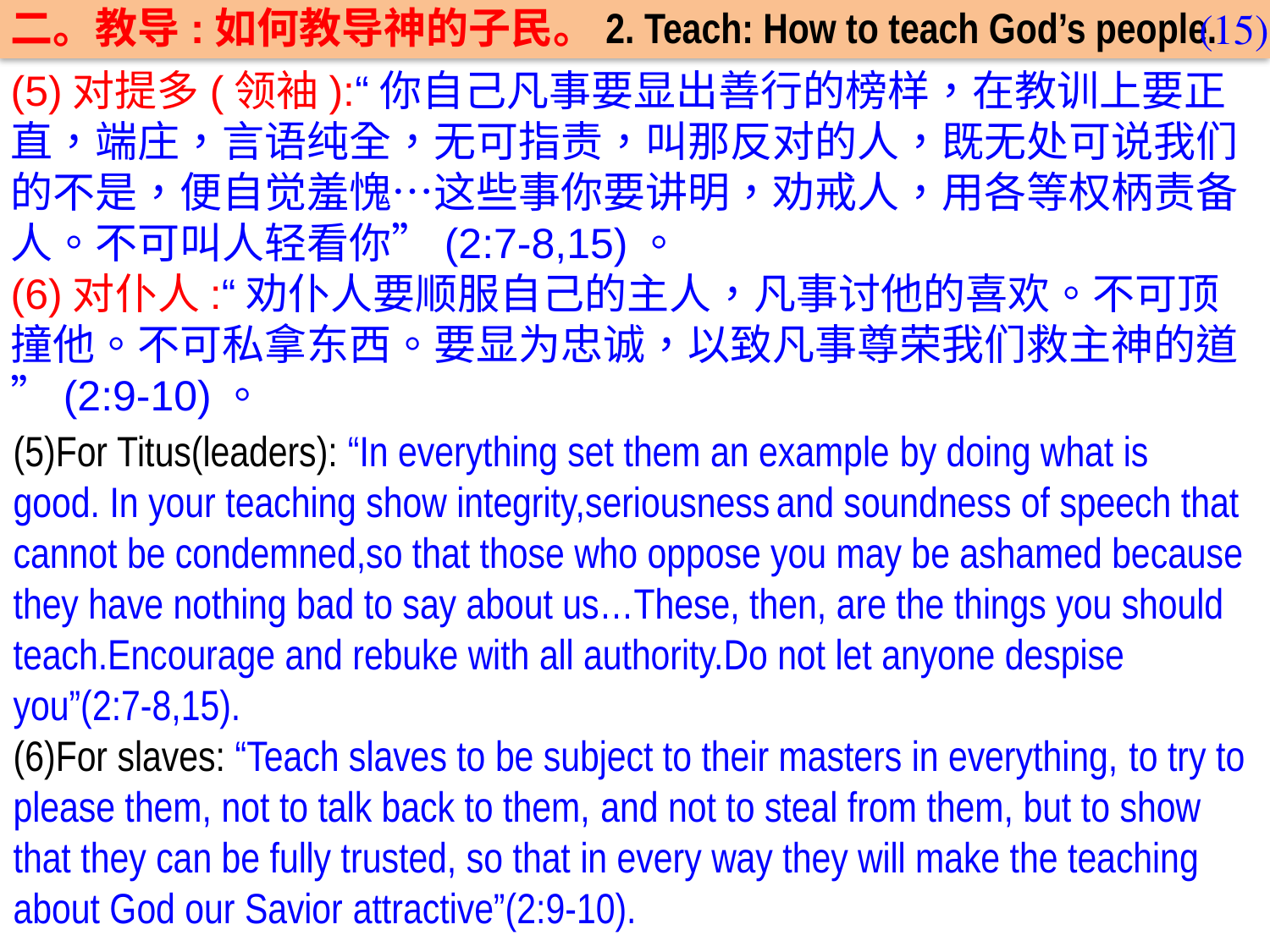

二。教导:如何教导神的子民。2. Teach: How to teach God’s people.
(15)

(5)对提多(领袖):“你自己凡事要显出善行的榜样，在教训上要正直，端庄，言语纯全，无可指责，叫那反对的人，既无处可说我们的不是，便自觉羞愧…这些事你要讲明，劝戒人，用各等权柄责备人。不可叫人轻看你”(2:7-8,15)。
(6)对仆人:“劝仆人要顺服自己的主人，凡事讨他的喜欢。不可顶撞他。不可私拿东西。要显为忠诚，以致凡事尊荣我们救主神的道”(2:9-10)。
(5)For Titus(leaders): “In everything set them an example by doing what is good. In your teaching show integrity,seriousness and soundness of speech that cannot be condemned,so that those who oppose you may be ashamed because they have nothing bad to say about us…These, then, are the things you should teach.Encourage and rebuke with all authority.Do not let anyone despise you”(2:7-8,15).
(6)For slaves: “Teach slaves to be subject to their masters in everything, to try to please them, not to talk back to them, and not to steal from them, but to show that they can be fully trusted, so that in every way they will make the teaching about God our Savior attractive”(2:9-10).